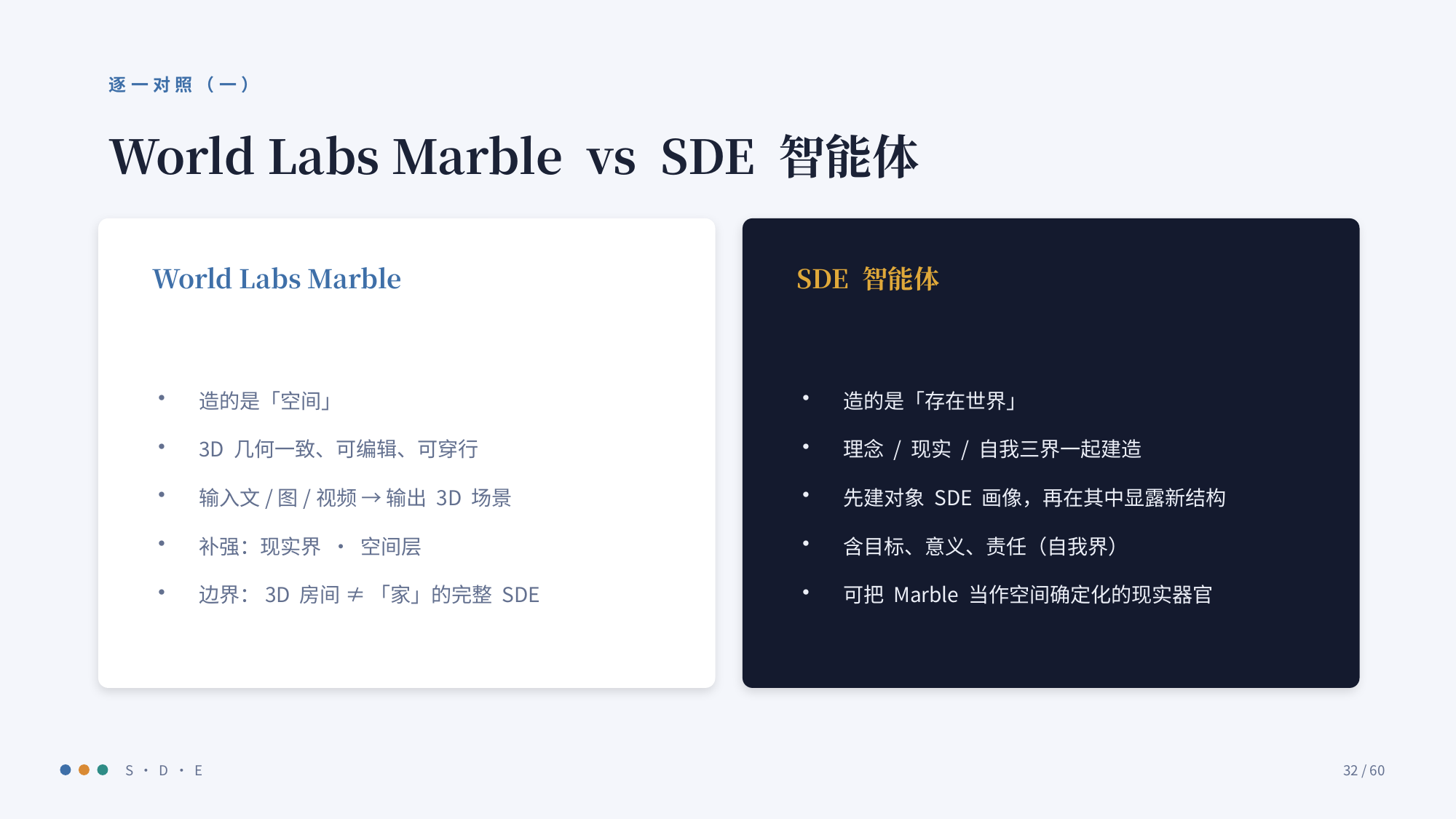

逐一对照（一）
World Labs Marble  vs  SDE 智能体

World Labs Marble
SDE 智能体
造的是「空间」
3D 几何一致、可编辑、可穿行
输入文/图/视频 → 输出 3D 场景
补强：现实界 · 空间层
边界：3D 房间 ≠ 「家」的完整 SDE
造的是「存在世界」
理念 / 现实 / 自我三界一起建造
先建对象 SDE 画像，再在其中显露新结构
含目标、意义、责任（自我界）
可把 Marble 当作空间确定化的现实器官
S · D · E
32 / 60